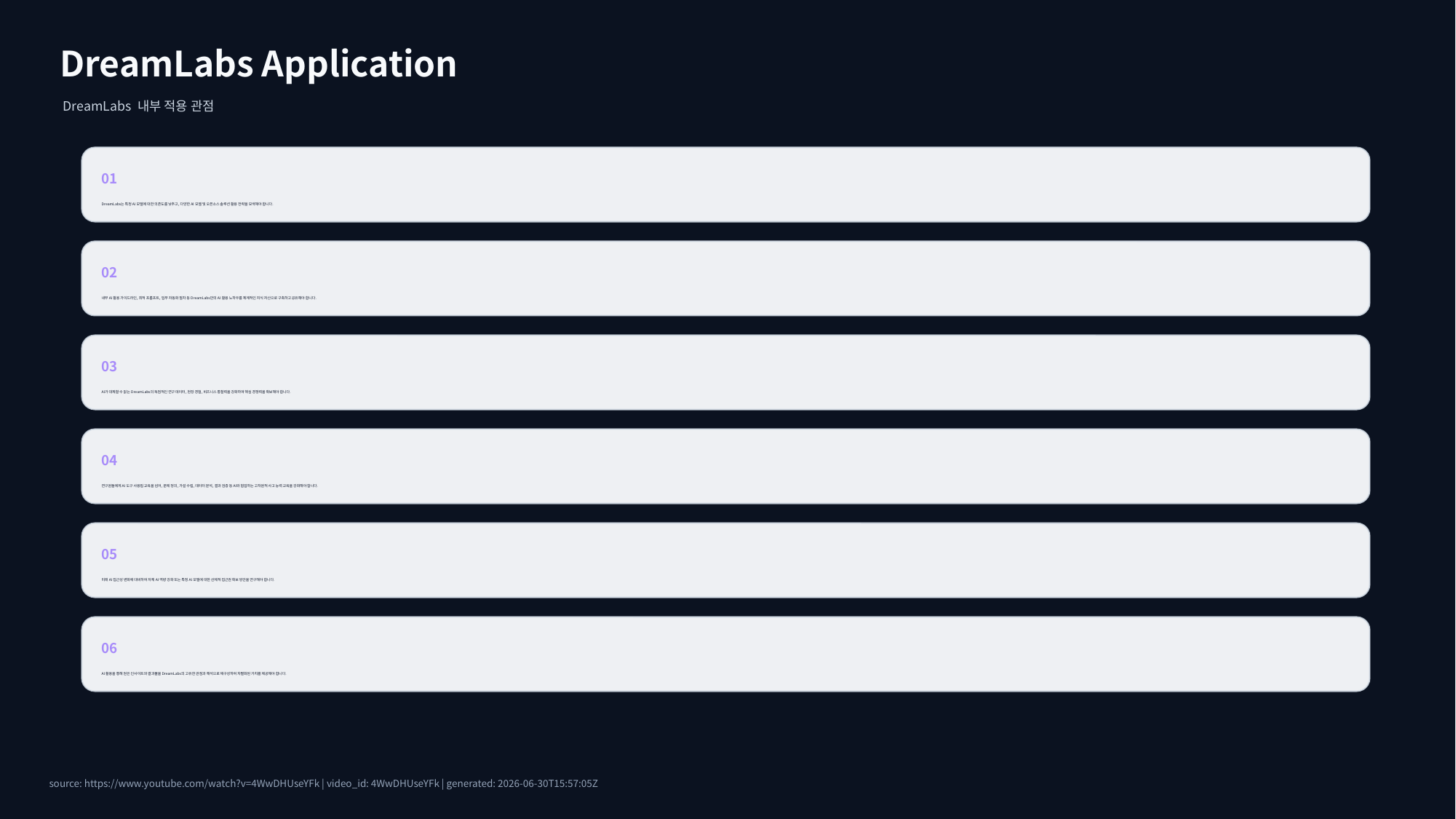

DreamLabs Application
DreamLabs 내부 적용 관점

01
DreamLabs는 특정 AI 모델에 대한 의존도를 낮추고, 다양한 AI 모델 및 오픈소스 솔루션 활용 전략을 모색해야 합니다.

02
내부 AI 활용 가이드라인, 최적 프롬프트, 업무 자동화 절차 등 DreamLabs만의 AI 활용 노하우를 체계적인 지식 자산으로 구축하고 공유해야 합니다.

03
AI가 대체할 수 없는 DreamLabs의 독점적인 연구 데이터, 현장 경험, 비즈니스 통찰력을 강화하여 핵심 경쟁력을 확보해야 합니다.

04
연구원들에게 AI 도구 사용법 교육을 넘어, 문제 정의, 가설 수립, 데이터 분석, 결과 검증 등 AI와 협업하는 고차원적 사고 능력 교육을 강화해야 합니다.

05
미래 AI 접근성 변화에 대비하여 자체 AI 역량 강화 또는 특정 AI 모델에 대한 선제적 접근권 확보 방안을 연구해야 합니다.

06
AI 활용을 통해 얻은 인사이트와 결과물을 DreamLabs의 고유한 관점과 해석으로 재구성하여 차별화된 가치를 제공해야 합니다.
source: https://www.youtube.com/watch?v=4WwDHUseYFk | video_id: 4WwDHUseYFk | generated: 2026-06-30T15:57:05Z